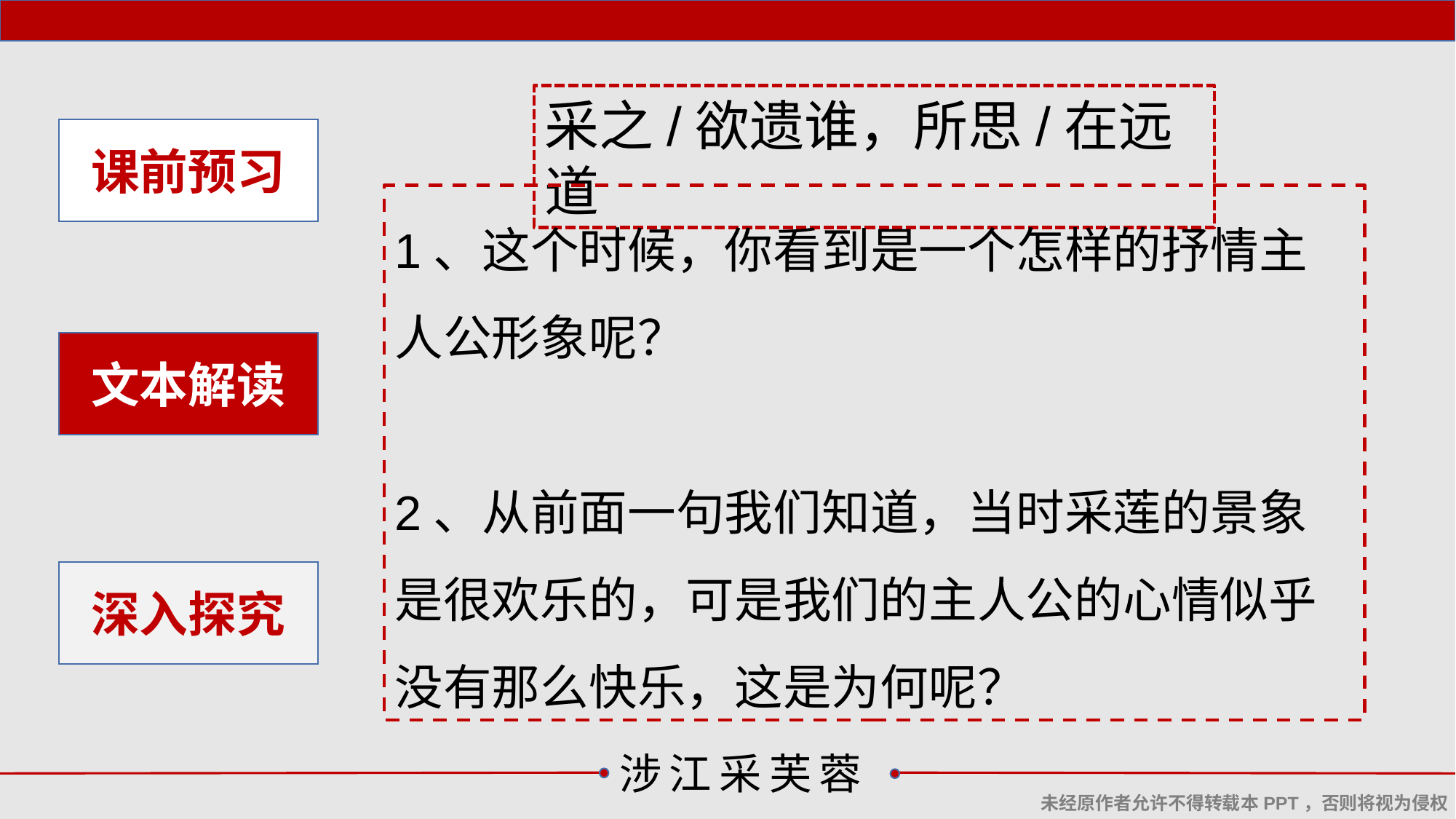

采之/欲遗谁，所思/在远道

课前预习
1、这个时候，你看到是一个怎样的抒情主人公形象呢？

2、从前面一句我们知道，当时采莲的景象是很欢乐的，可是我们的主人公的心情似乎没有那么快乐，这是为何呢？

文本解读

深入探究